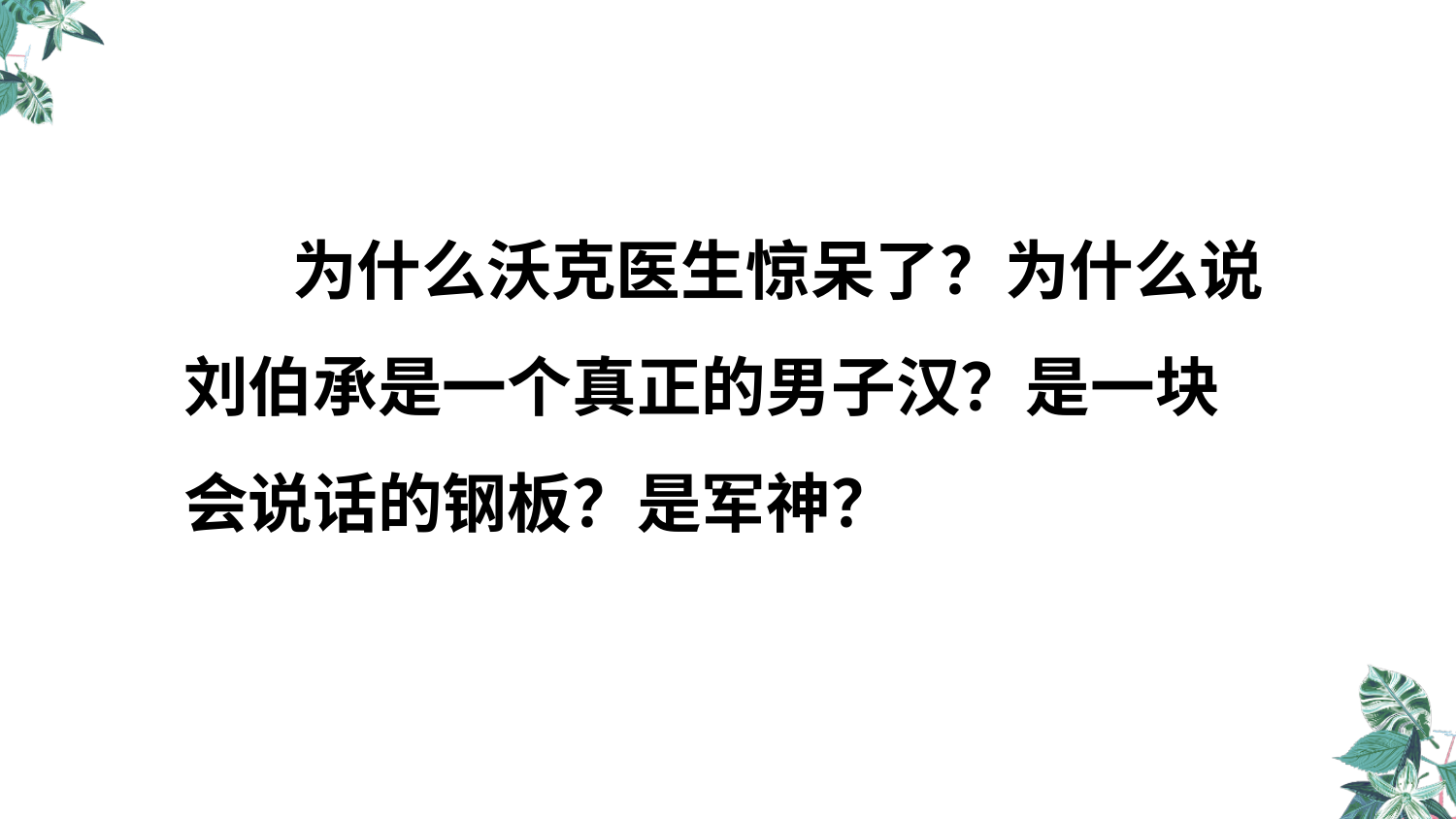

为什么沃克医生惊呆了？为什么说刘伯承是一个真正的男子汉？是一块会说话的钢板？是军神？